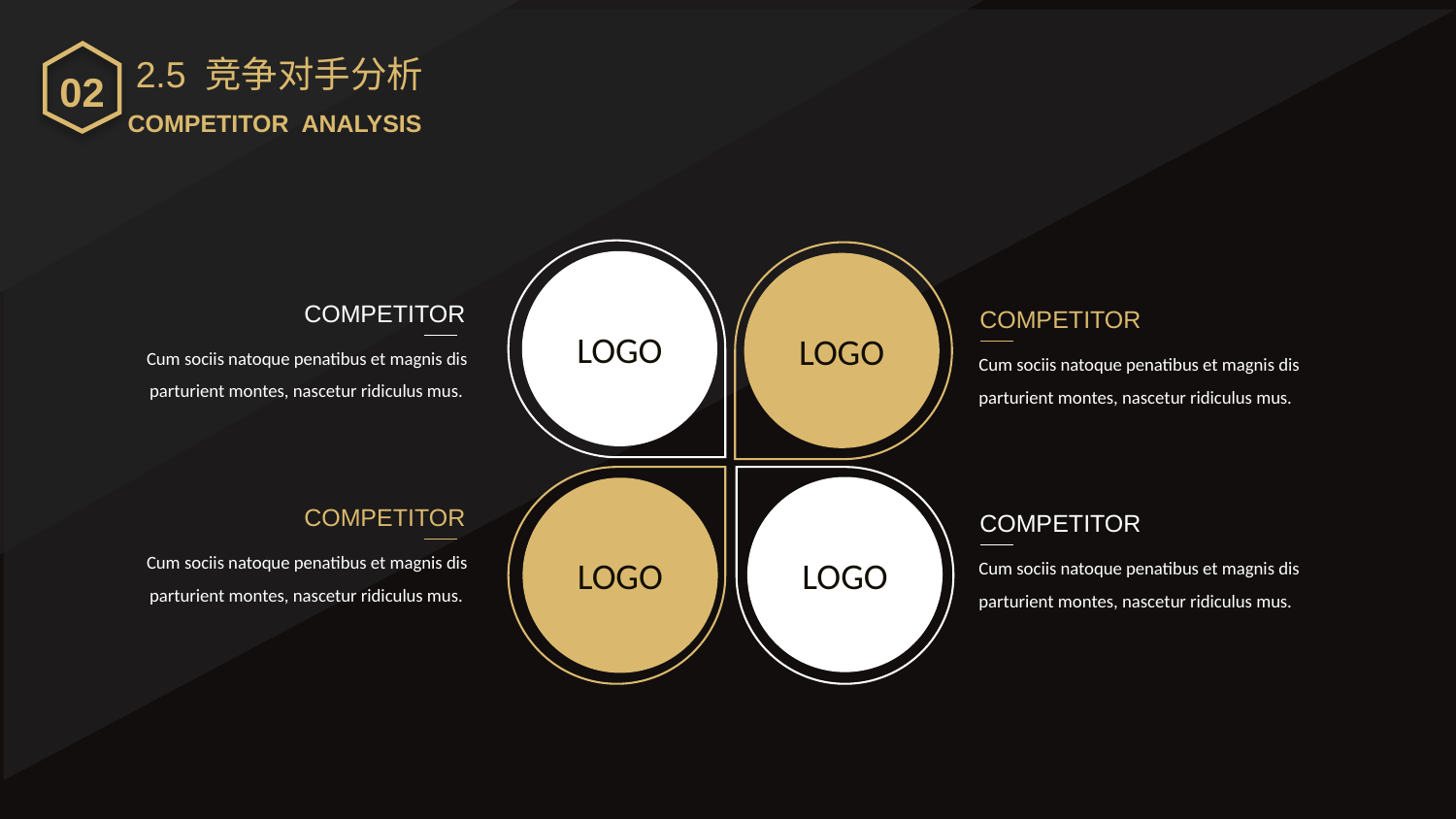

02
2.5 竞争对手分析
COMPETITOR  ANALYSIS

LOGO
LOGO
COMPETITOR
COMPETITOR
Cum sociis natoque penatibus et magnis dis parturient montes, nascetur ridiculus mus.
Cum sociis natoque penatibus et magnis dis parturient montes, nascetur ridiculus mus.

LOGO
LOGO
COMPETITOR
COMPETITOR
Cum sociis natoque penatibus et magnis dis parturient montes, nascetur ridiculus mus.
Cum sociis natoque penatibus et magnis dis parturient montes, nascetur ridiculus mus.